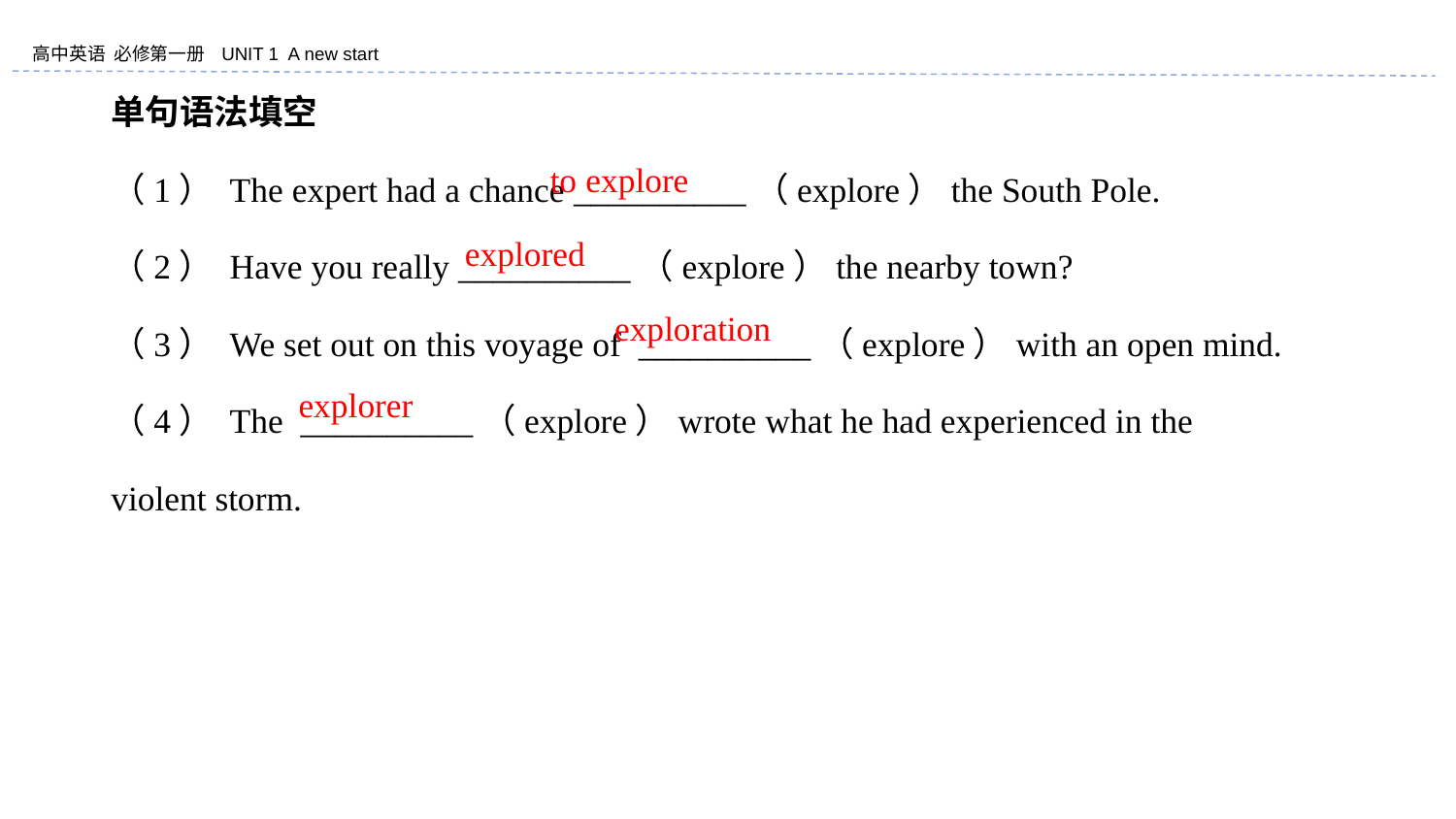

单句语法填空
（1） The expert had a chance __________（explore）the South Pole.
（2） Have you really __________（explore）the nearby town?
（3） We set out on this voyage of  __________（explore）with an open mind.
（4） The  __________（explore）wrote what he had experienced in the
violent storm.

to explore
explored
exploration
explorer